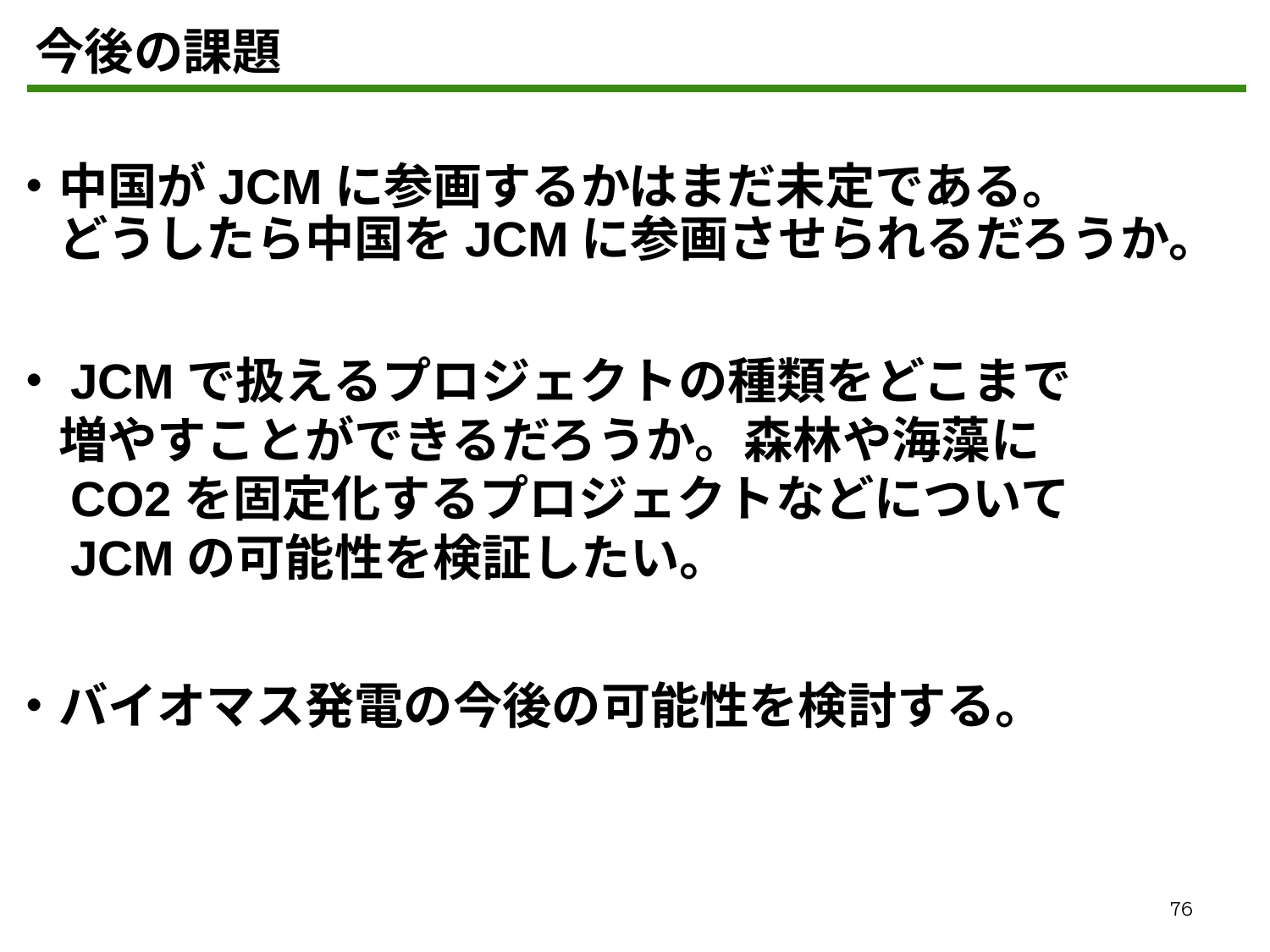

今後の課題
・中国がJCMに参画するかはまだ未定である。
　どうしたら中国をJCMに参画させられるだろうか。

・JCMで扱えるプロジェクトの種類をどこまで
　増やすことができるだろうか。森林や海藻に
　CO2を固定化するプロジェクトなどについて
　JCMの可能性を検証したい。

・バイオマス発電の今後の可能性を検討する。
76